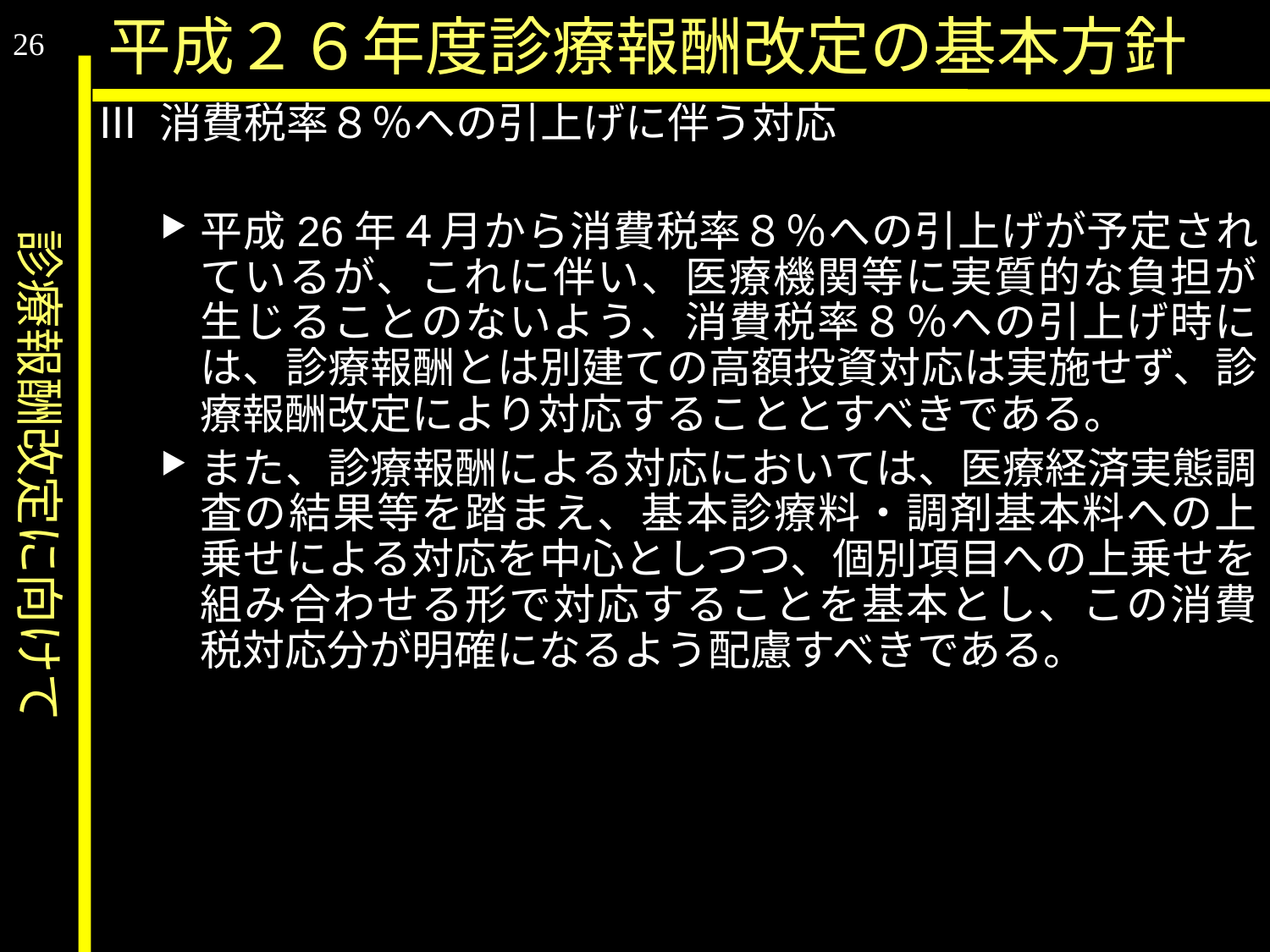

診療報酬改定に向けて
平成２６年度診療報酬改定の基本方針
26

Ⅲ 消費税率８％への引上げに伴う対応

平成26年４月から消費税率８％への引上げが予定されているが、これに伴い、医療機関等に実質的な負担が生じることのないよう、消費税率８％への引上げ時には、診療報酬とは別建ての高額投資対応は実施せず、診療報酬改定により対応することとすべきである。
また、診療報酬による対応においては、医療経済実態調査の結果等を踏まえ、基本診療料・調剤基本料への上乗せによる対応を中心としつつ、個別項目への上乗せを組み合わせる形で対応することを基本とし、この消費税対応分が明確になるよう配慮すべきである。